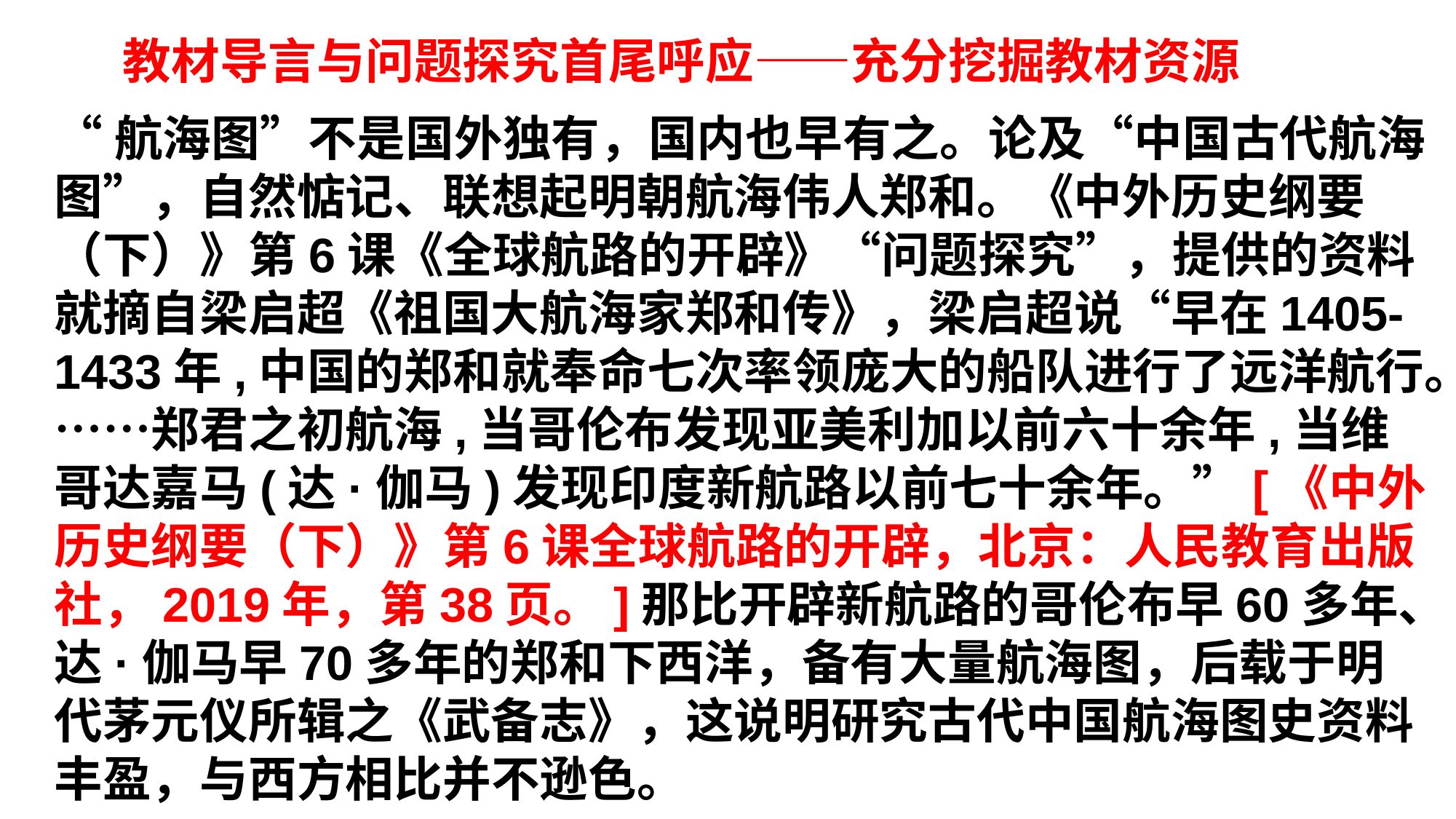

教材导言与问题探究首尾呼应——充分挖掘教材资源
“航海图”不是国外独有，国内也早有之。论及“中国古代航海图”，自然惦记、联想起明朝航海伟人郑和。《中外历史纲要（下）》第6课《全球航路的开辟》“问题探究”，提供的资料就摘自梁启超《祖国大航海家郑和传》，梁启超说“早在1405-1433年,中国的郑和就奉命七次率领庞大的船队进行了远洋航行。……郑君之初航海,当哥伦布发现亚美利加以前六十余年,当维哥达嘉马(达·伽马)发现印度新航路以前七十余年。”[《中外历史纲要（下）》第6课全球航路的开辟，北京：人民教育出版社，2019年，第38页。]那比开辟新航路的哥伦布早60多年、达·伽马早70多年的郑和下西洋，备有大量航海图，后载于明代茅元仪所辑之《武备志》，这说明研究古代中国航海图史资料丰盈，与西方相比并不逊色。